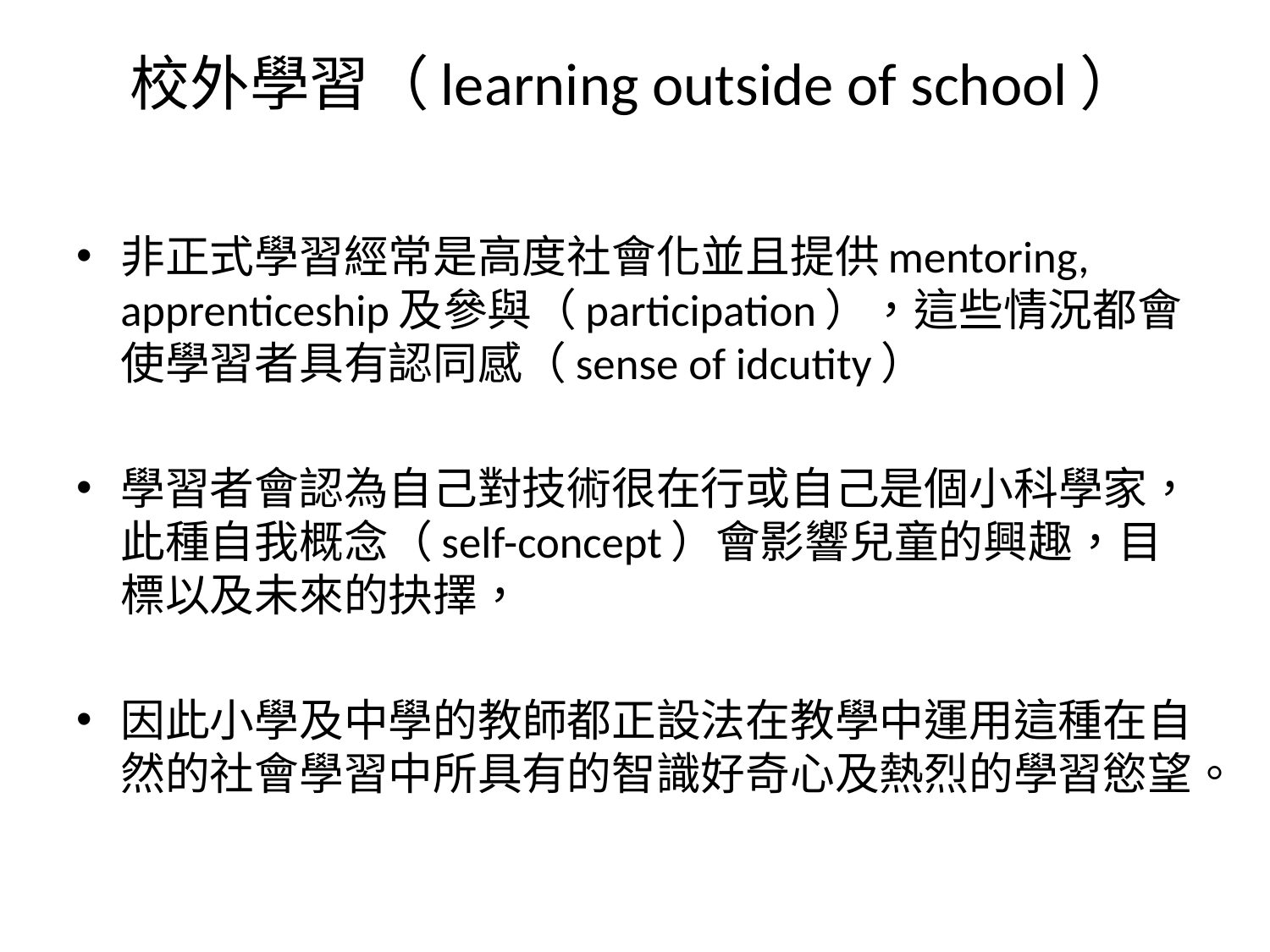

# 校外學習（learning outside of school）
非正式學習經常是高度社會化並且提供mentoring, apprenticeship及參與（participation），這些情況都會使學習者具有認同感（sense of idcutity）

學習者會認為自己對技術很在行或自己是個小科學家，此種自我概念（self-concept）會影響兒童的興趣，目標以及未來的抉擇，

因此小學及中學的教師都正設法在教學中運用這種在自然的社會學習中所具有的智識好奇心及熱烈的學習慾望。